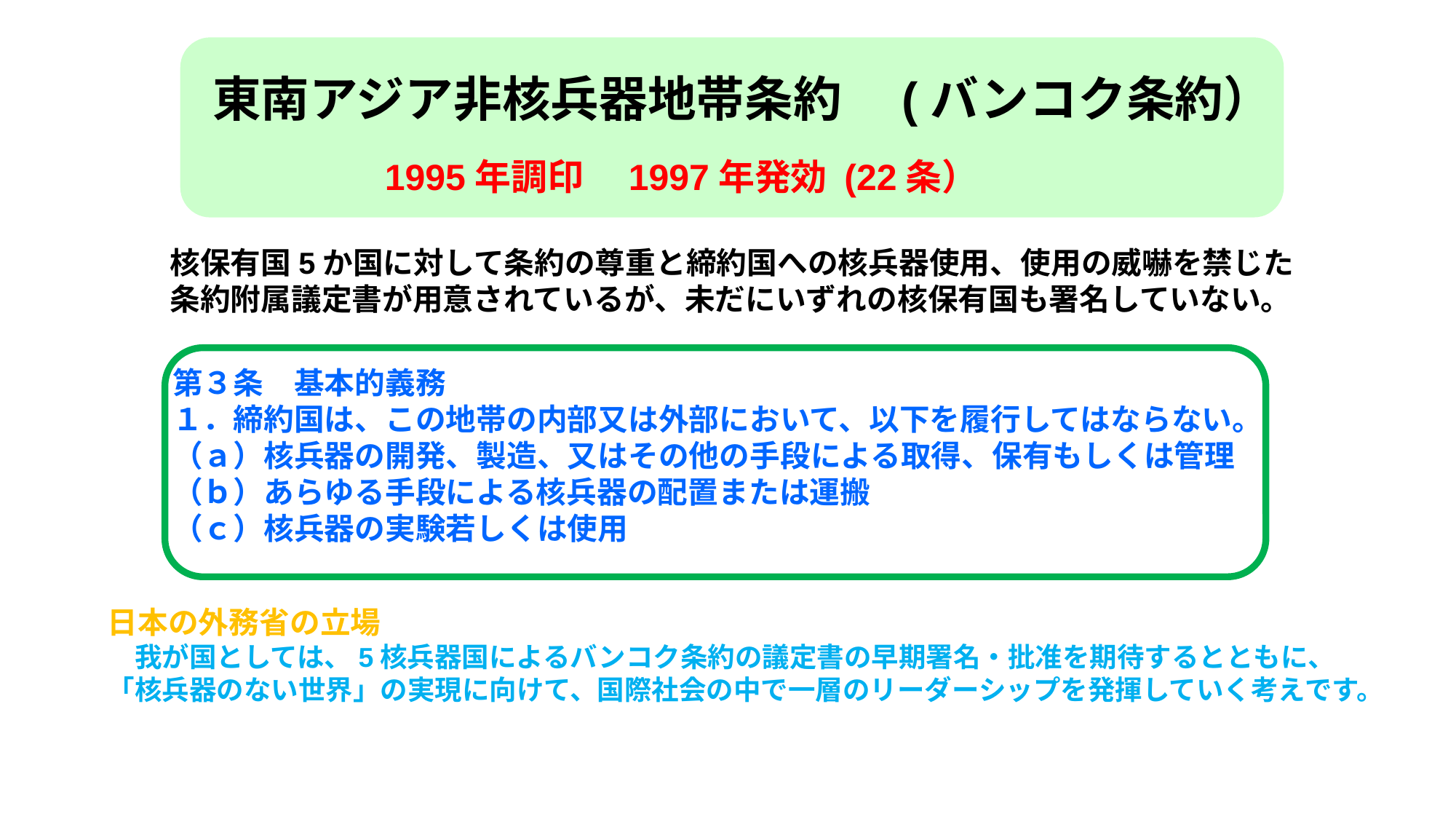

東南アジア非核兵器地帯条約　(バンコク条約）
1995年調印　1997年発効 (22条）
核保有国5か国に対して条約の尊重と締約国への核兵器使用、使用の威嚇を禁じた
条約附属議定書が用意されているが、未だにいずれの核保有国も署名していない。

第３条　基本的義務
１．締約国は、この地帯の内部又は外部において、以下を履行してはならない。
（ａ）核兵器の開発、製造、又はその他の手段による取得、保有もしくは管理
（ｂ）あらゆる手段による核兵器の配置または運搬
（ｃ）核兵器の実験若しくは使用
日本の外務省の立場
　我が国としては、5核兵器国によるバンコク条約の議定書の早期署名・批准を期待するとともに、
「核兵器のない世界」の実現に向けて、国際社会の中で一層のリーダーシップを発揮していく考えです。